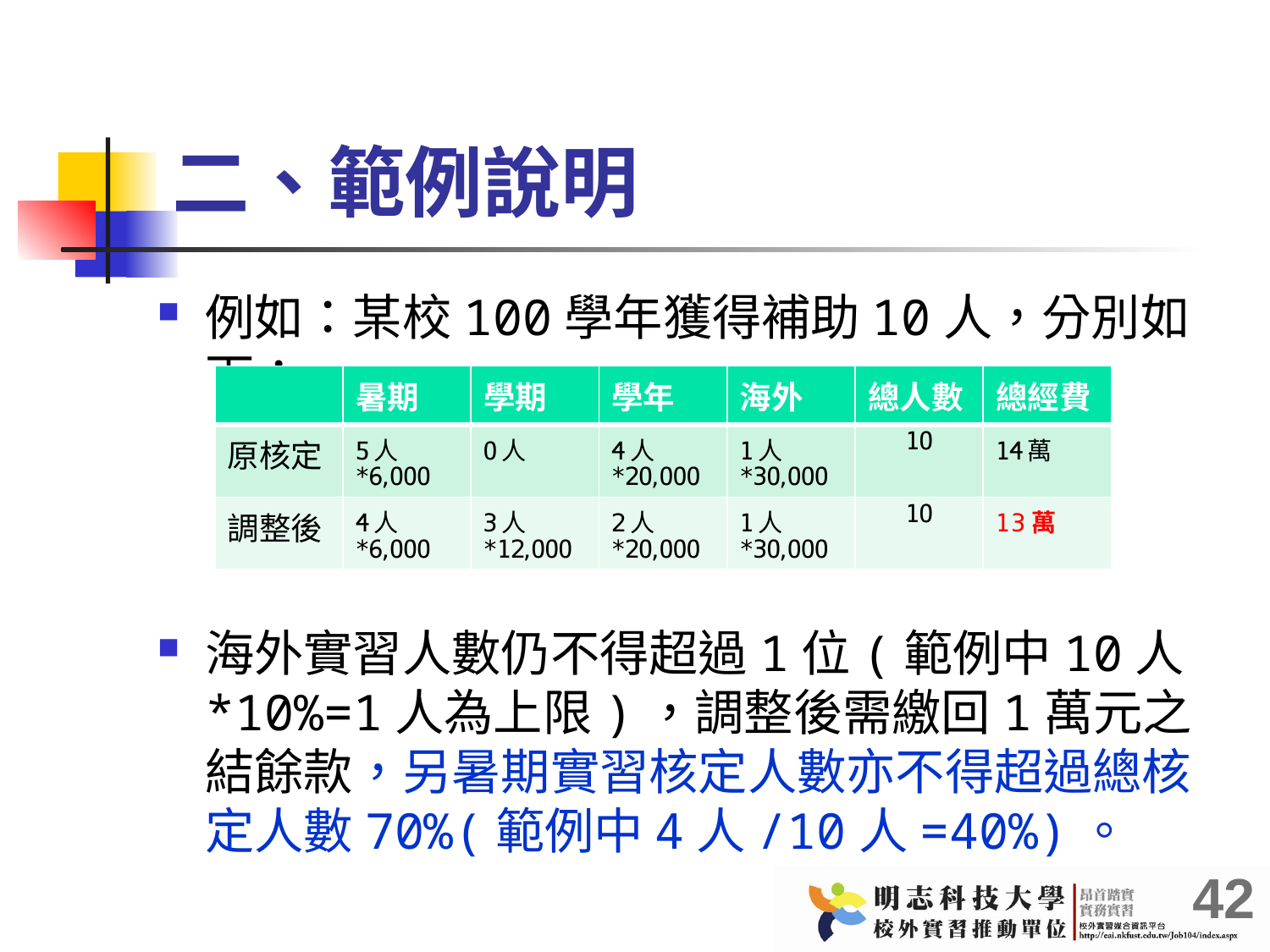

# 二、範例說明
例如：某校100學年獲得補助10人，分別如下：

海外實習人數仍不得超過1位(範例中10人*10%=1人為上限)，調整後需繳回1萬元之結餘款，另暑期實習核定人數亦不得超過總核定人數70%(範例中4人/10人=40%)。
|  | 暑期 | 學期 | 學年 | 海外 | 總人數 | 總經費 |
| --- | --- | --- | --- | --- | --- | --- |
| 原核定 | 5人\*6,000 | 0人 | 4人\*20,000 | 1人\*30,000 | 10 | 14萬 |
| 調整後 | 4人\*6,000 | 3人\*12,000 | 2人\*20,000 | 1人\*30,000 | 10 | 13萬 |
42